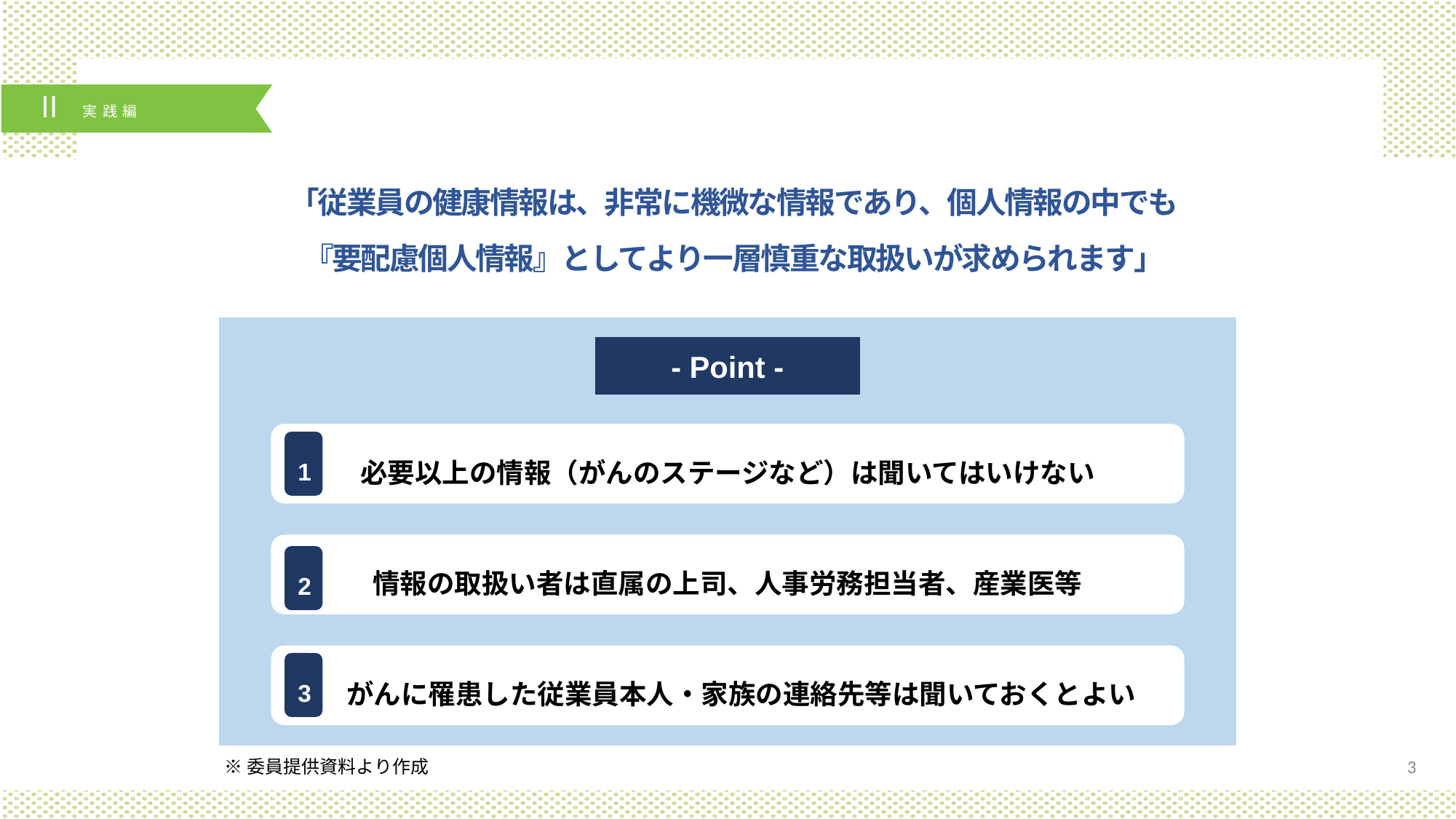

「従業員の健康情報は、非常に機微な情報であり、個人情報の中でも
『要配慮個人情報』としてより一層慎重な取扱いが求められます」

- Point -
必要以上の情報（がんのステージなど）は聞いてはいけない
1
情報の取扱い者は直属の上司、人事労務担当者、産業医等
2
　がんに罹患した従業員本人・家族の連絡先等は聞いておくとよい
3
※委員提供資料より作成